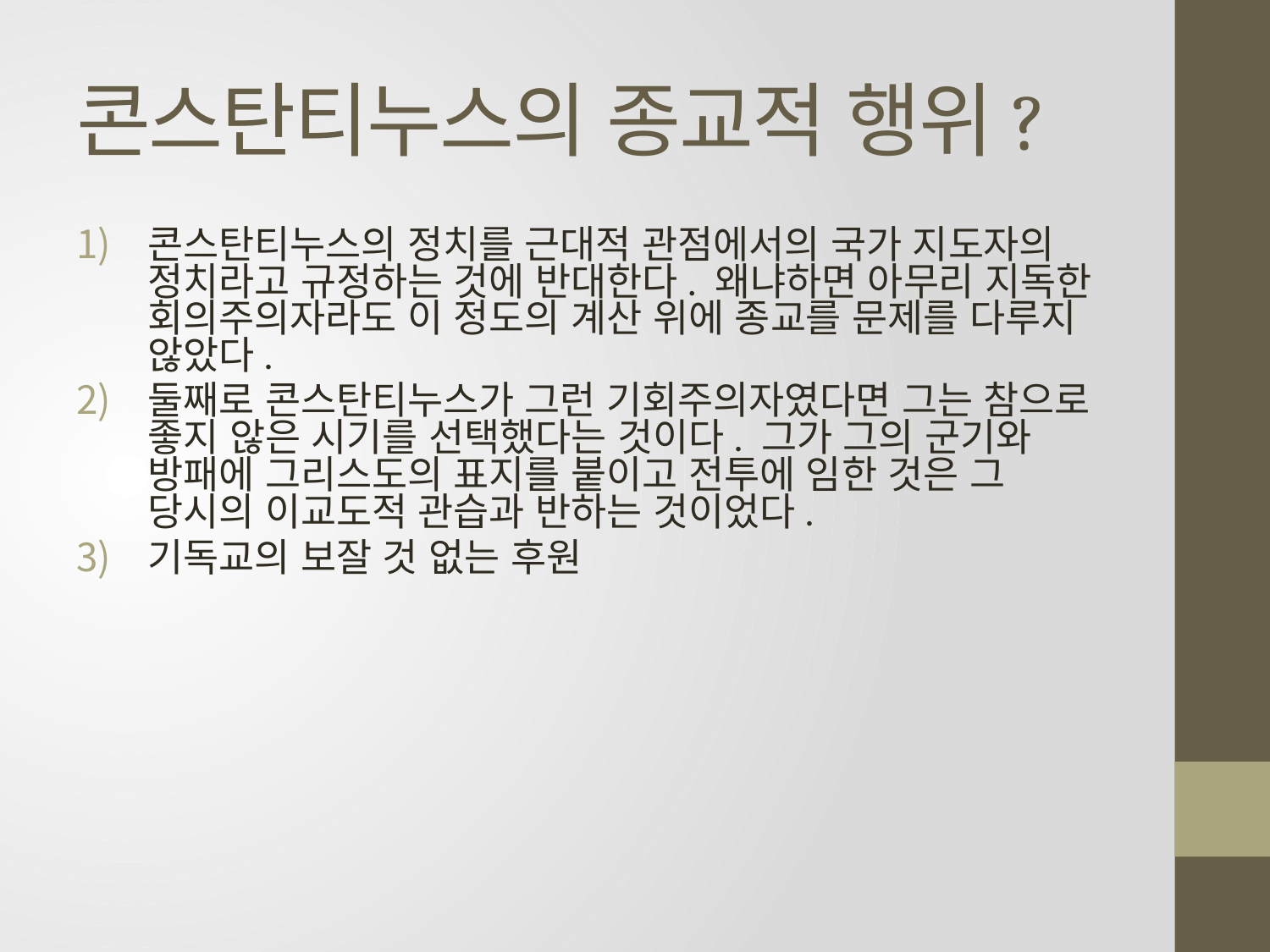

# 콘스탄티누스의 종교적 행위?
콘스탄티누스의 정치를 근대적 관점에서의 국가 지도자의 정치라고 규정하는 것에 반대한다. 왜냐하면 아무리 지독한 회의주의자라도 이 정도의 계산 위에 종교를 문제를 다루지 않았다.
둘째로 콘스탄티누스가 그런 기회주의자였다면 그는 참으로 좋지 않은 시기를 선택했다는 것이다. 그가 그의 군기와 방패에 그리스도의 표지를 붙이고 전투에 임한 것은 그 당시의 이교도적 관습과 반하는 것이었다.
기독교의 보잘 것 없는 후원